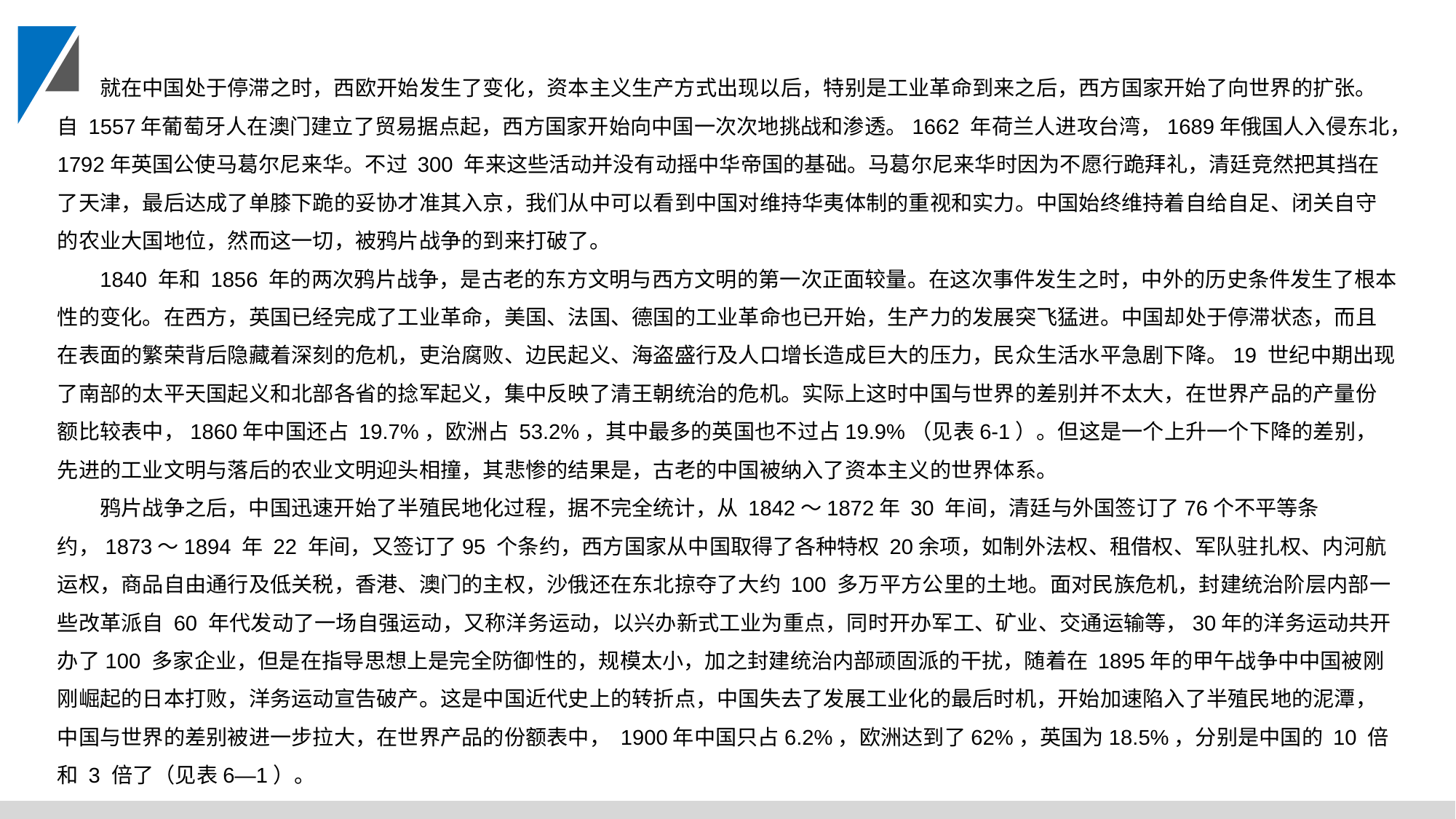

就在中国处于停滞之时，西欧开始发生了变化，资本主义生产方式出现以后，特别是工业革命到来之后，西方国家开始了向世界的扩张。自 1557年葡萄牙人在澳门建立了贸易据点起，西方国家开始向中国一次次地挑战和渗透。1662 年荷兰人进攻台湾，1689年俄国人入侵东北，1792年英国公使马葛尔尼来华。不过 300 年来这些活动并没有动摇中华帝国的基础。马葛尔尼来华时因为不愿行跪拜礼，清廷竞然把其挡在了天津，最后达成了单膝下跪的妥协才准其入京，我们从中可以看到中国对维持华夷体制的重视和实力。中国始终维持着自给自足、闭关自守的农业大国地位，然而这一切，被鸦片战争的到来打破了。
1840 年和 1856 年的两次鸦片战争，是古老的东方文明与西方文明的第一次正面较量。在这次事件发生之时，中外的历史条件发生了根本性的变化。在西方，英国已经完成了工业革命，美国、法国、德国的工业革命也已开始，生产力的发展突飞猛进。中国却处于停滞状态，而且在表面的繁荣背后隐藏着深刻的危机，吏治腐败、边民起义、海盗盛行及人口增长造成巨大的压力，民众生活水平急剧下降。19 世纪中期出现了南部的太平天国起义和北部各省的捻军起义，集中反映了清王朝统治的危机。实际上这时中国与世界的差别并不太大，在世界产品的产量份额比较表中，1860年中国还占 19.7%，欧洲占 53.2%，其中最多的英国也不过占19.9%（见表6-1）。但这是一个上升一个下降的差别，先进的工业文明与落后的农业文明迎头相撞，其悲惨的结果是，古老的中国被纳入了资本主义的世界体系。
鸦片战争之后，中国迅速开始了半殖民地化过程，据不完全统计，从 1842～1872年 30 年间，清廷与外国签订了76个不平等条约，1873～1894 年 22 年间，又签订了95 个条约，西方国家从中国取得了各种特权 20余项，如制外法权、租借权、军队驻扎权、内河航运权，商品自由通行及低关税，香港、澳门的主权，沙俄还在东北掠夺了大约 100 多万平方公里的土地。面对民族危机，封建统治阶层内部一些改革派自 60 年代发动了一场自强运动，又称洋务运动，以兴办新式工业为重点，同时开办军工、矿业、交通运输等，30年的洋务运动共开办了100 多家企业，但是在指导思想上是完全防御性的，规模太小，加之封建统治内部顽固派的干扰，随着在 1895年的甲午战争中中国被刚刚崛起的日本打败，洋务运动宣告破产。这是中国近代史上的转折点，中国失去了发展工业化的最后时机，开始加速陷入了半殖民地的泥潭，中国与世界的差别被进一步拉大，在世界产品的份额表中， 1900年中国只占6.2%，欧洲达到了62%，英国为18.5%，分别是中国的 10 倍和 3 倍了（见表6—1）。